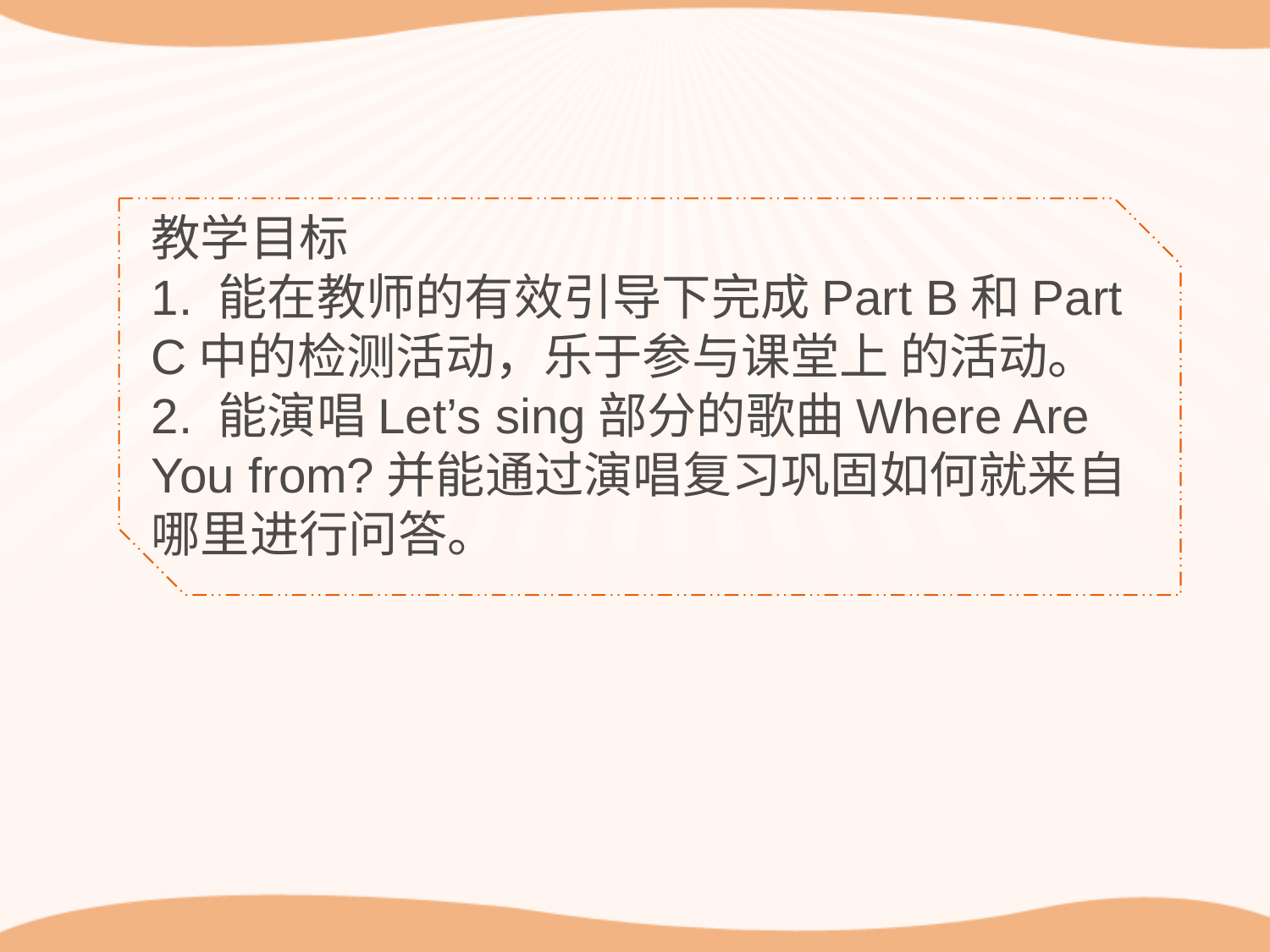

教学目标
1. 能在教师的有效引导下完成Part B和Part C中的检测活动，乐于参与课堂上 的活动。
2. 能演唱Let’s sing部分的歌曲Where Are You from?并能通过演唱复习巩固如何就来自哪里进行问答。